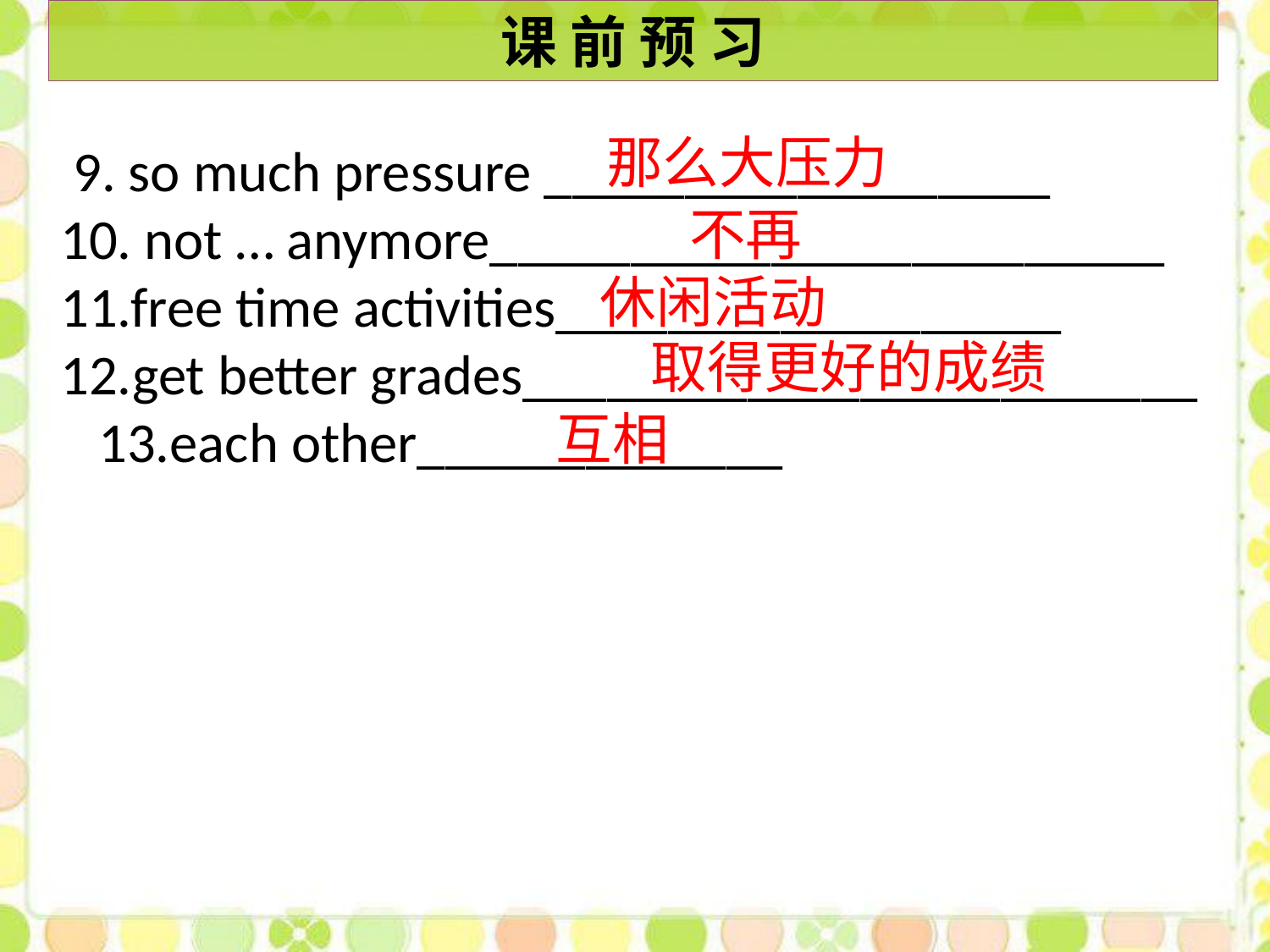

课 前 预 习
那么大压力
 9. so much pressure __________________
10. not … anymore________________________    11.free time activities__________________
12.get better grades________________________    13.each other_____________
不再
休闲活动
取得更好的成绩
互相